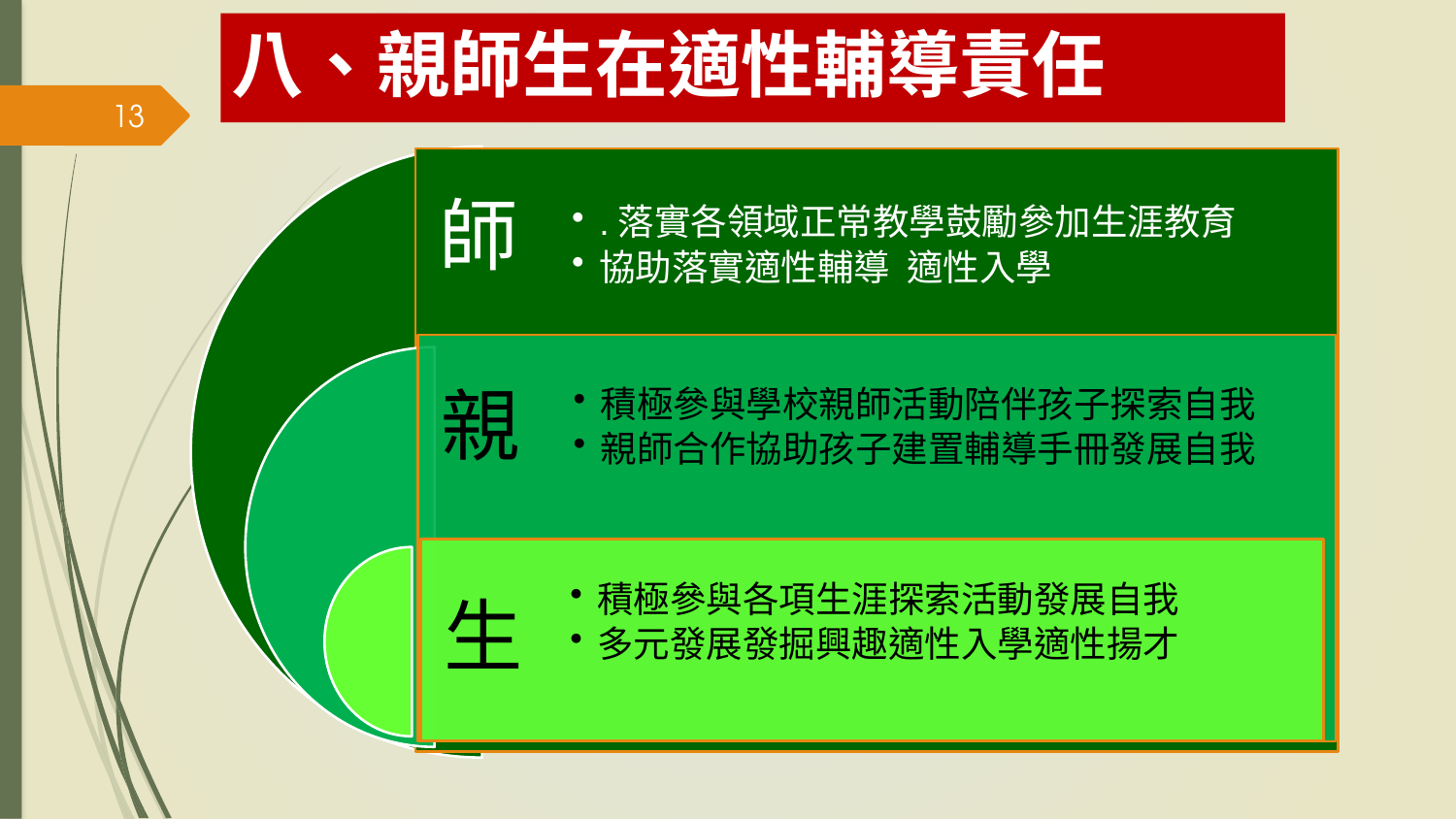

# 八、親師生在適性輔導責任
13
師
親
生
.落實各領域正常教學鼓勵參加生涯教育
協助落實適性輔導  適性入學
積極參與學校親師活動陪伴孩子探索自我
親師合作協助孩子建置輔導手冊發展自我
積極參與各項生涯探索活動發展自我
多元發展發掘興趣適性入學適性揚才